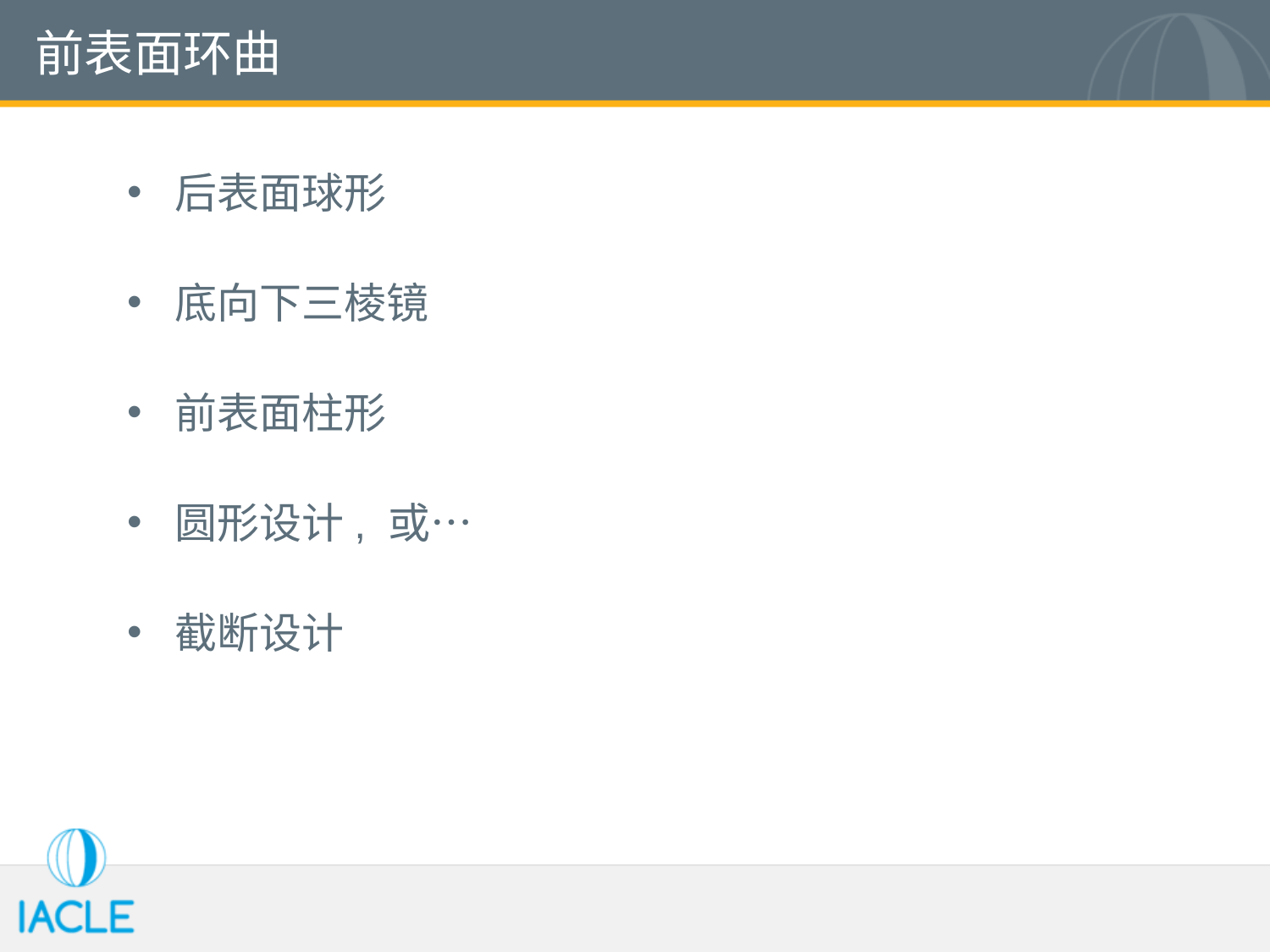

# 前表面环曲
后表面球形
底向下三棱镜
前表面柱形
圆形设计, 或…
截断设计